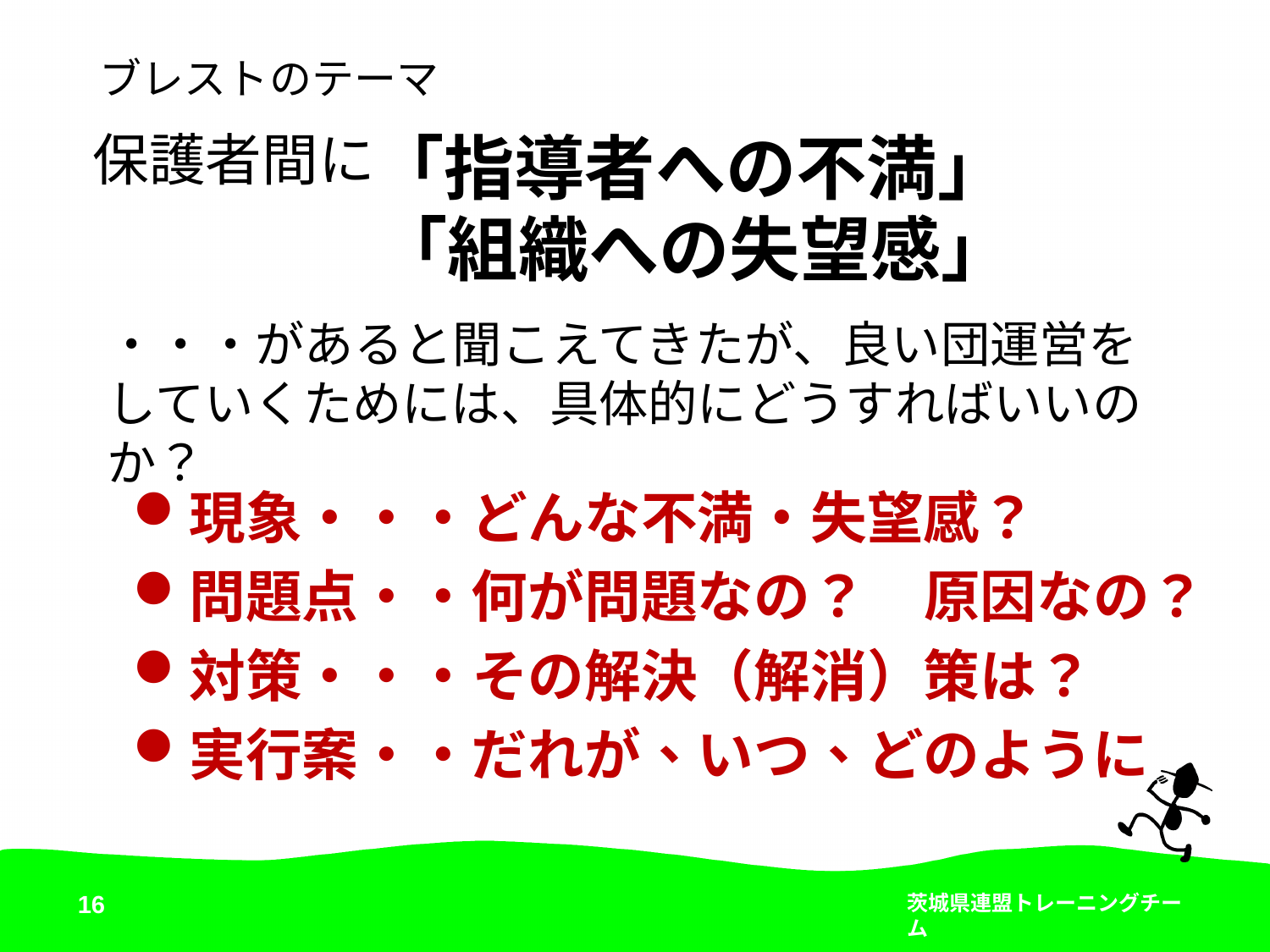

# ブレストのテーマ
「指導者への不満」
保護者間に
「組織への失望感」
・・・があると聞こえてきたが、良い団運営をしていくためには、具体的にどうすればいいのか？
現象・・・どんな不満・失望感？
問題点・・何が問題なの？　原因なの？
対策・・・その解決（解消）策は？
実行案・・だれが、いつ、どのように

16
茨城県連盟トレーニングチーム